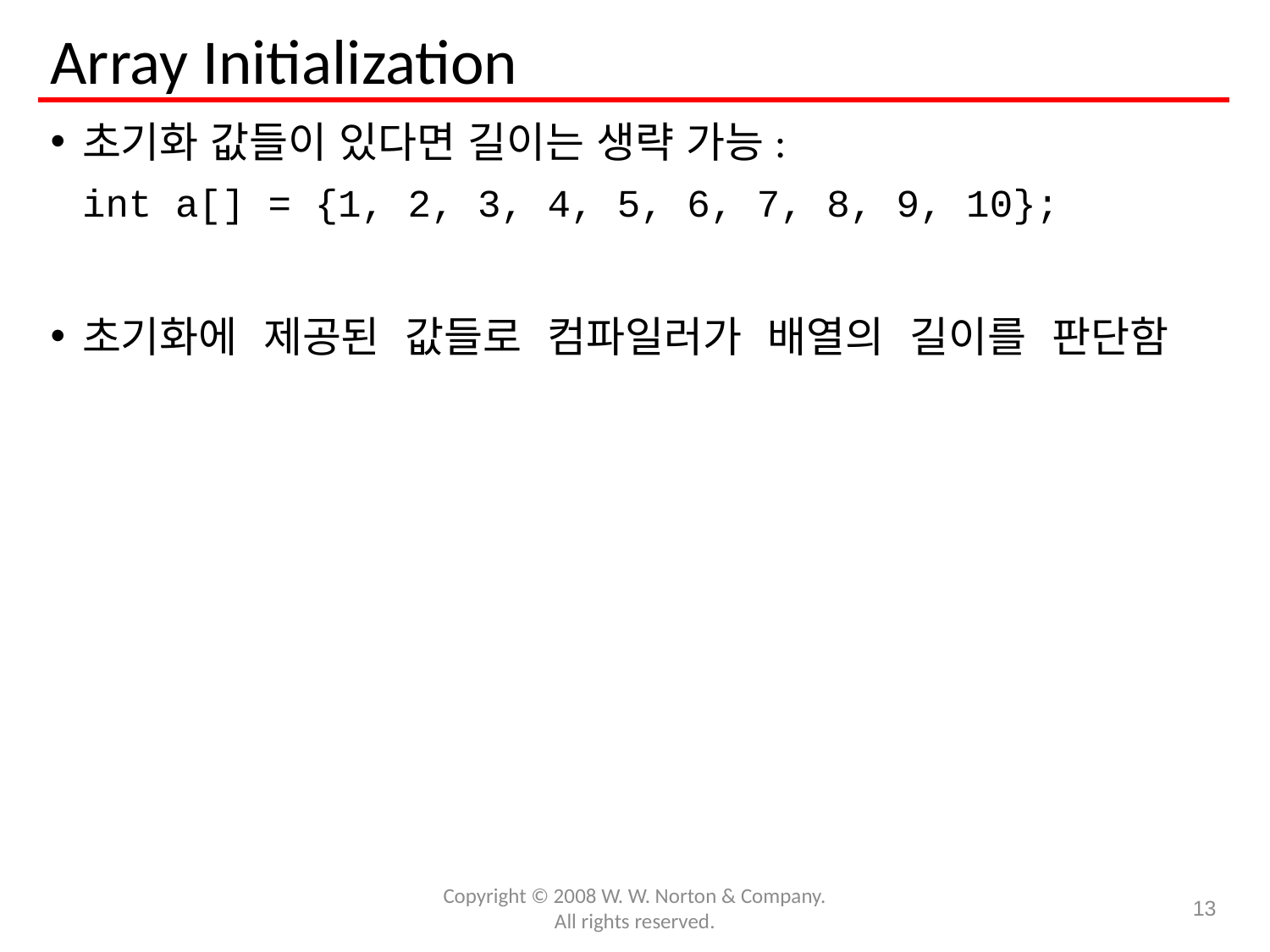

# Array Initialization
초기화 값들이 있다면 길이는 생략 가능:
	int a[] = {1, 2, 3, 4, 5, 6, 7, 8, 9, 10};

초기화에 제공된 값들로 컴파일러가 배열의 길이를 판단함
Copyright © 2008 W. W. Norton & Company.
All rights reserved.
13